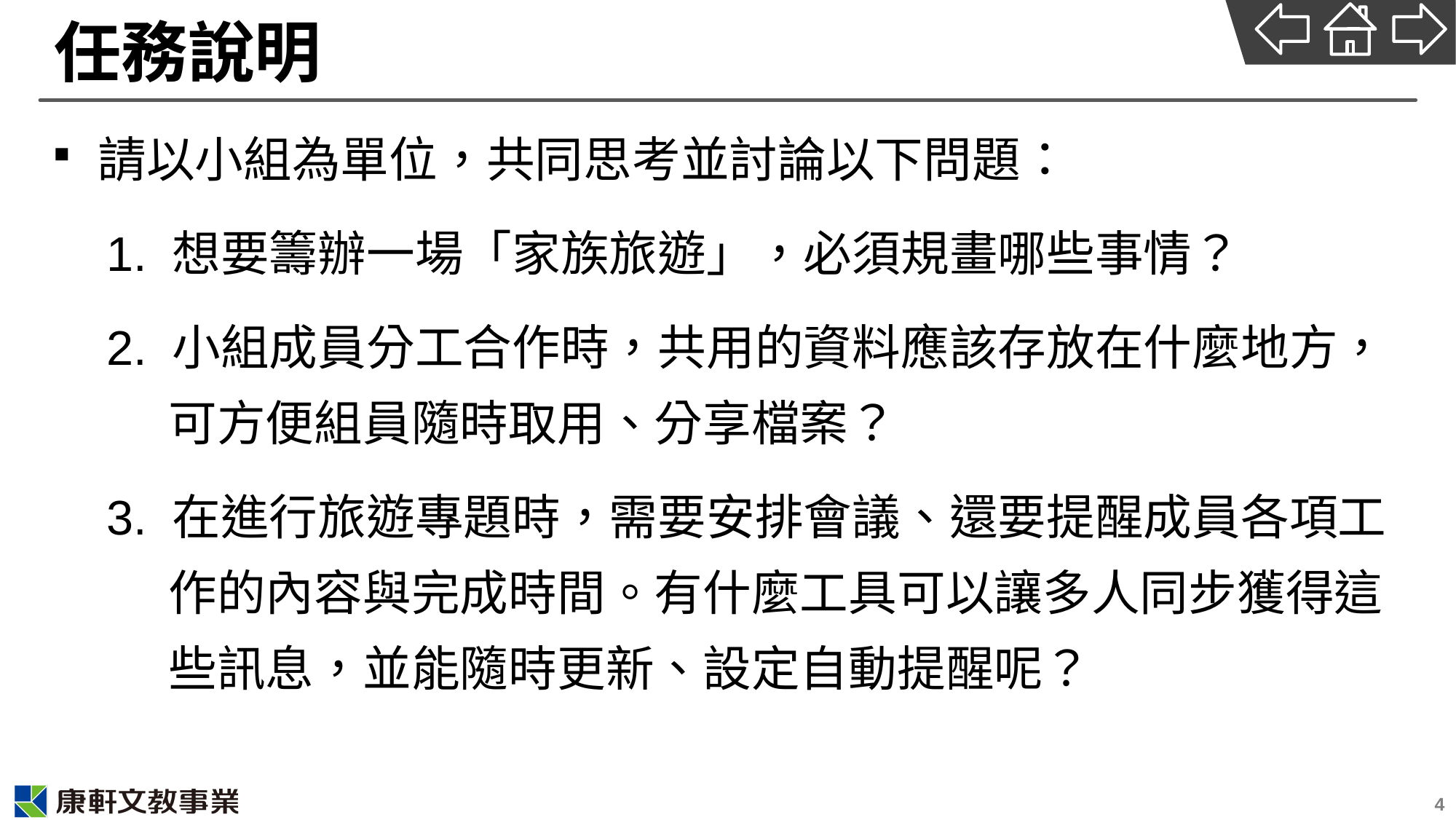

# 任務說明
請以小組為單位，共同思考並討論以下問題：
1. 想要籌辦一場「家族旅遊」，必須規畫哪些事情？
2. 小組成員分工合作時，共用的資料應該存放在什麼地方，可方便組員隨時取用、分享檔案？
3. 在進行旅遊專題時，需要安排會議、還要提醒成員各項工作的內容與完成時間。有什麼工具可以讓多人同步獲得這些訊息，並能隨時更新、設定自動提醒呢？

4